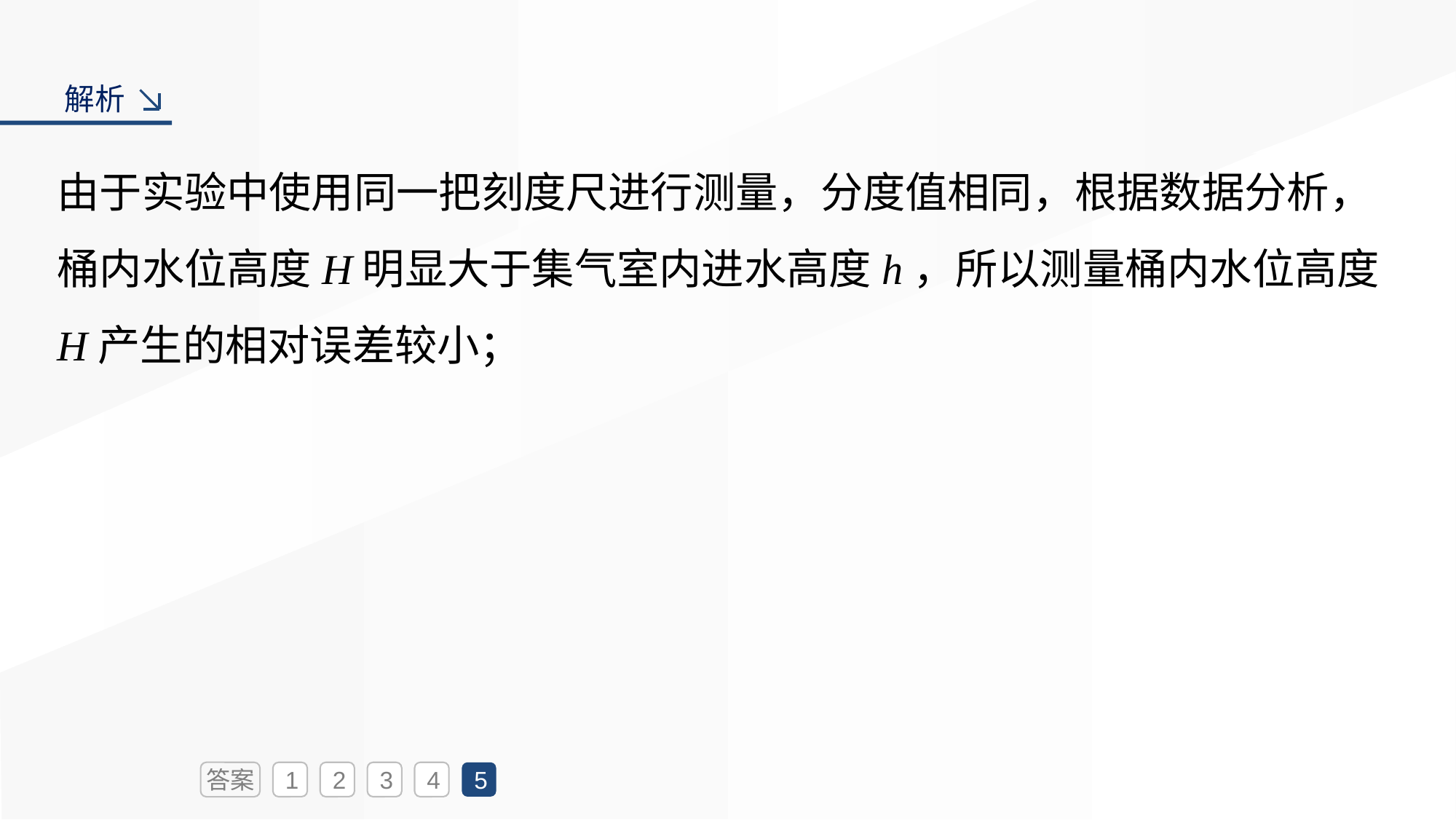

解析

由于实验中使用同一把刻度尺进行测量，分度值相同，根据数据分析，桶内水位高度H明显大于集气室内进水高度h，所以测量桶内水位高度H产生的相对误差较小；
答案
1
2
3
4
5